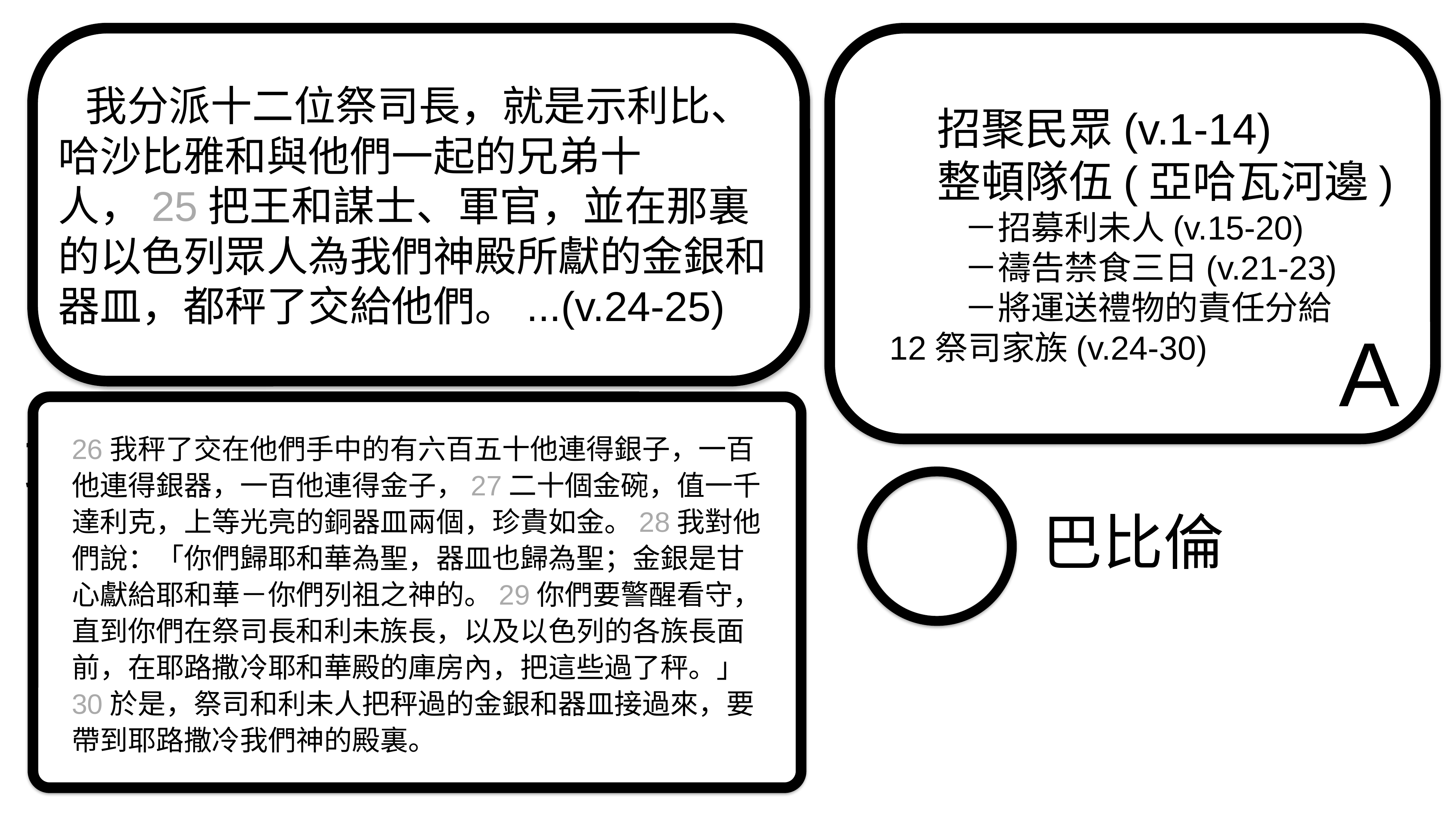

我分派十二位祭司長，就是示利比、哈沙比雅和與他們一起的兄弟十人，25把王和謀士、軍官，並在那裏的以色列眾人為我們神殿所獻的金銀和器皿，都秤了交給他們。...(v.24-25)
招聚民眾(v.1-14)
整頓隊伍(亞哈瓦河邊)
－招募利未人(v.15-20)
－禱告禁食三日(v.21-23)
－將運送禮物的責任分給
12祭司家族(v.24-30)

以斯拉
從巴比倫到耶路撒冷
A
26我秤了交在他們手中的有六百五十他連得銀子，一百他連得銀器，一百他連得金子，27二十個金碗，值一千達利克，上等光亮的銅器皿兩個，珍貴如金。28我對他們說：「你們歸耶和華為聖，器皿也歸為聖；金銀是甘心獻給耶和華－你們列祖之神的。29你們要警醒看守，直到你們在祭司長和利未族長，以及以色列的各族長面前，在耶路撒冷耶和華殿的庫房內，把這些過了秤。」30於是，祭司和利未人把秤過的金銀和器皿接過來，要帶到耶路撒冷我們神的殿裏。
耶路撒冷

巴比倫